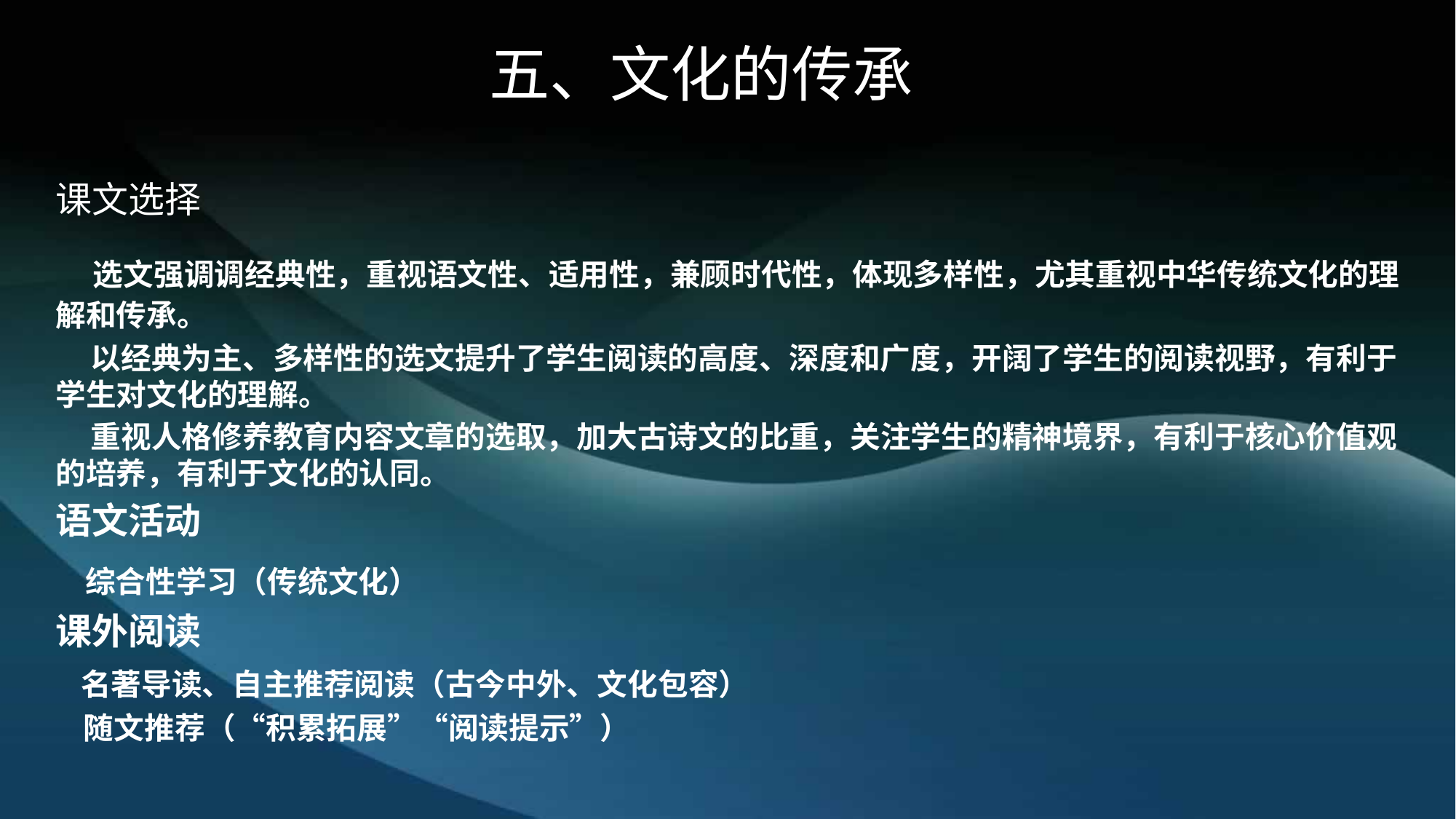

# 五、文化的传承

课文选择
  选文强调调经典性，重视语文性、适用性，兼顾时代性，体现多样性，尤其重视中华传统文化的理解和传承。
    以经典为主、多样性的选文提升了学生阅读的高度、深度和广度，开阔了学生的阅读视野，有利于学生对文化的理解。
    重视人格修养教育内容文章的选取，加大古诗文的比重，关注学生的精神境界，有利于核心价值观的培养，有利于文化的认同。
语文活动
  综合性学习（传统文化）
课外阅读
  名著导读、自主推荐阅读（古今中外、文化包容）
   随文推荐（“积累拓展”“阅读提示”）